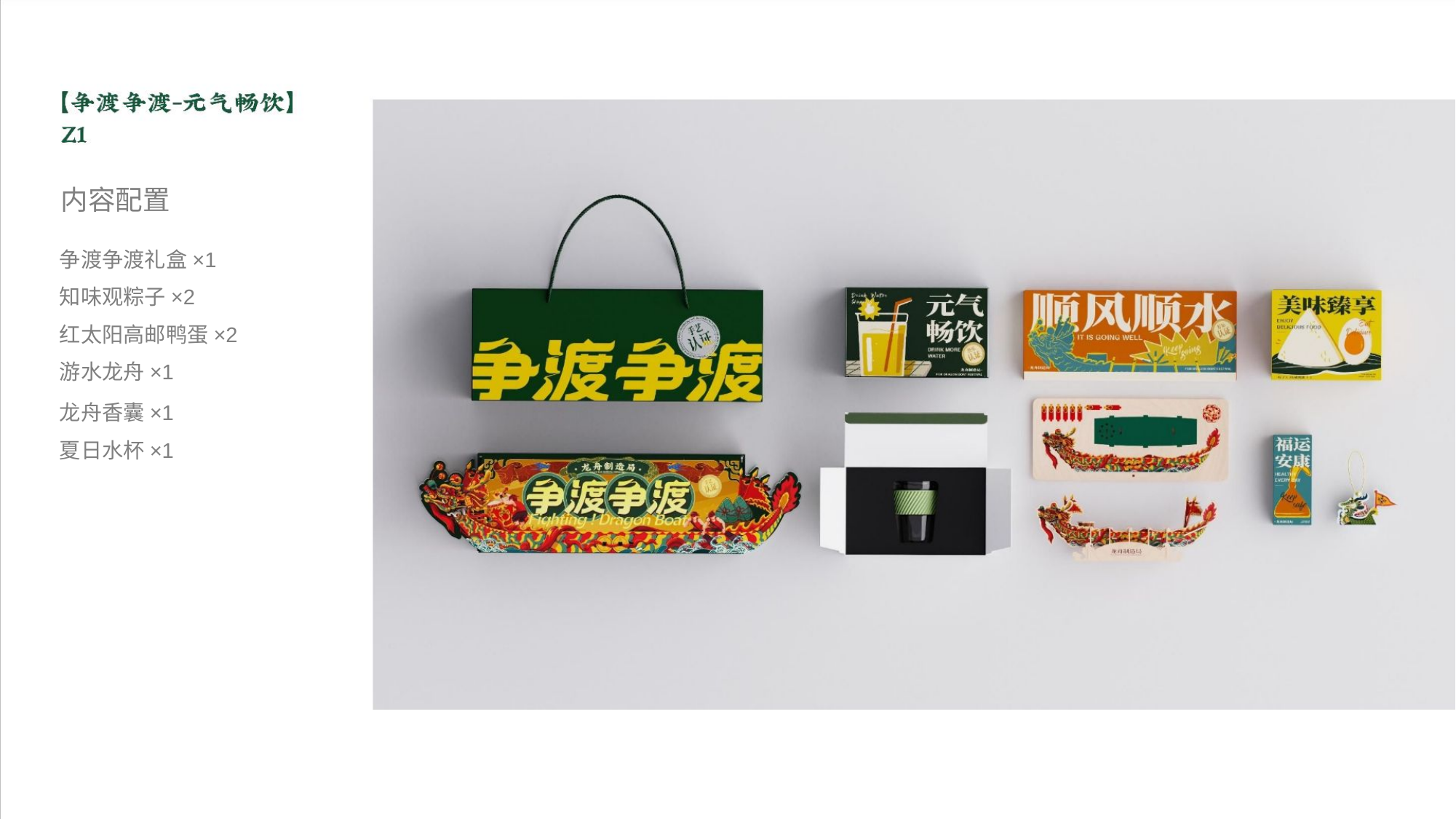

内容配置
争渡争渡礼盒×1
知味观粽子×2
红太阳高邮鸭蛋×2
游水龙舟×1
龙舟香囊×1
夏日水杯×1